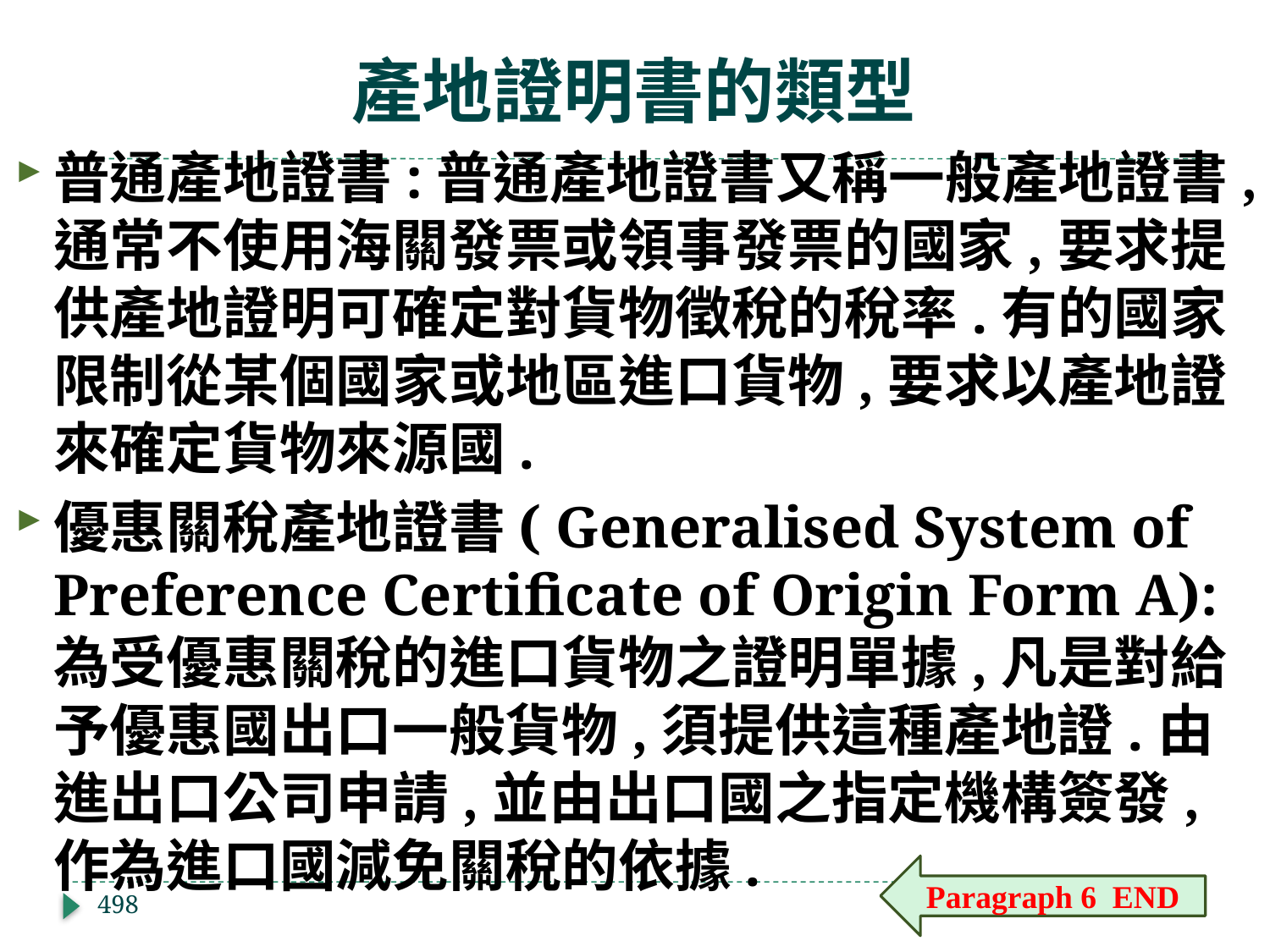

# 產地證明書的類型
普通產地證書:普通產地證書又稱一般產地證書,通常不使用海關發票或領事發票的國家,要求提供產地證明可確定對貨物徵稅的稅率.有的國家限制從某個國家或地區進口貨物,要求以產地證來確定貨物來源國.
優惠關稅產地證書( Generalised System of Preference Certificate of Origin Form A):為受優惠關稅的進口貨物之證明單據,凡是對給予優惠國出口一般貨物,須提供這種產地證.由進出口公司申請,並由出口國之指定機構簽發,作為進口國減免關稅的依據.
Paragraph 6  END
498